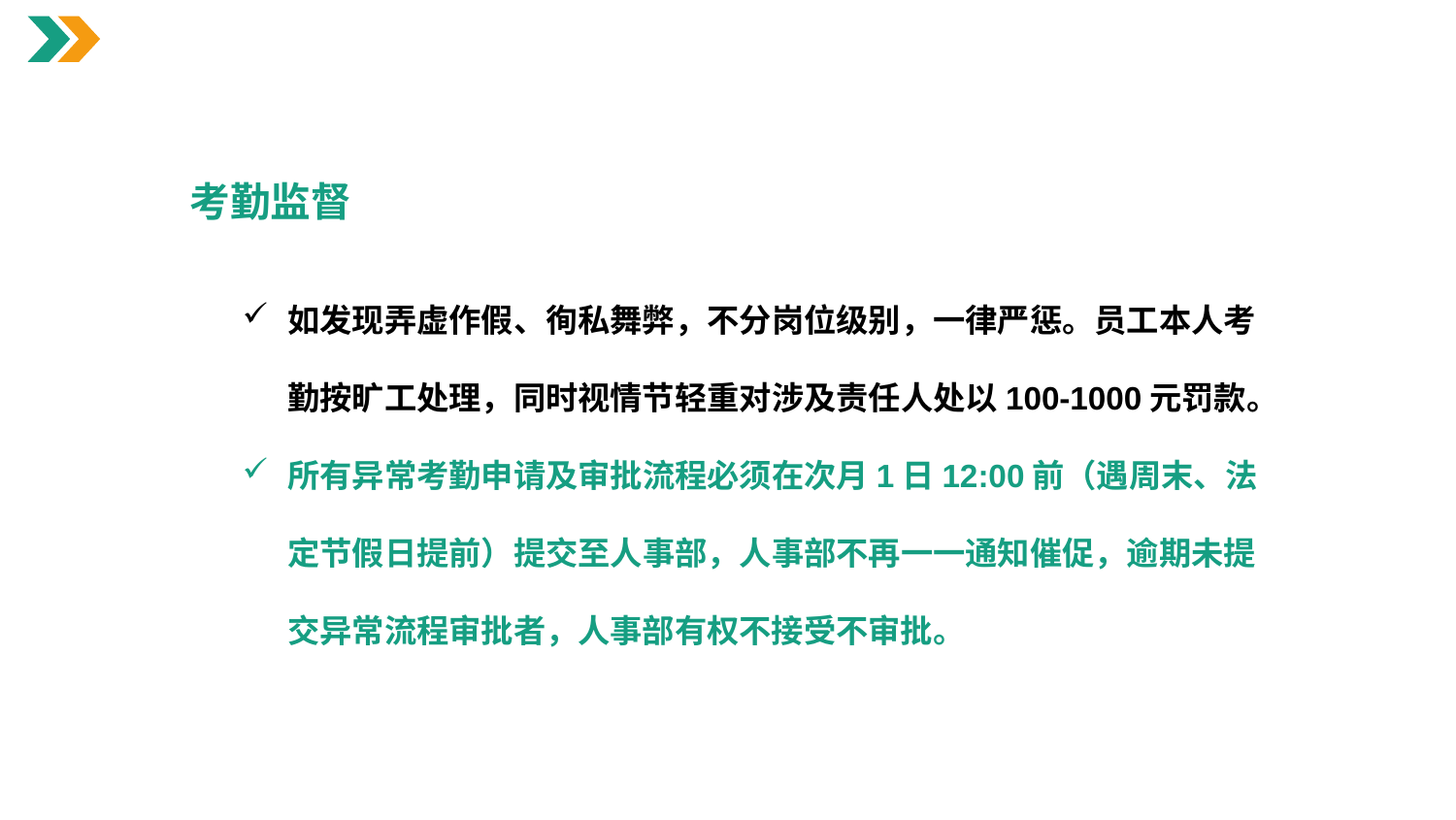

考勤监督
如发现弄虚作假、徇私舞弊，不分岗位级别，一律严惩。员工本人考勤按旷工处理，同时视情节轻重对涉及责任人处以100-1000元罚款。
所有异常考勤申请及审批流程必须在次月1日12:00前（遇周末、法定节假日提前）提交至人事部，人事部不再一一通知催促，逾期未提交异常流程审批者，人事部有权不接受不审批。